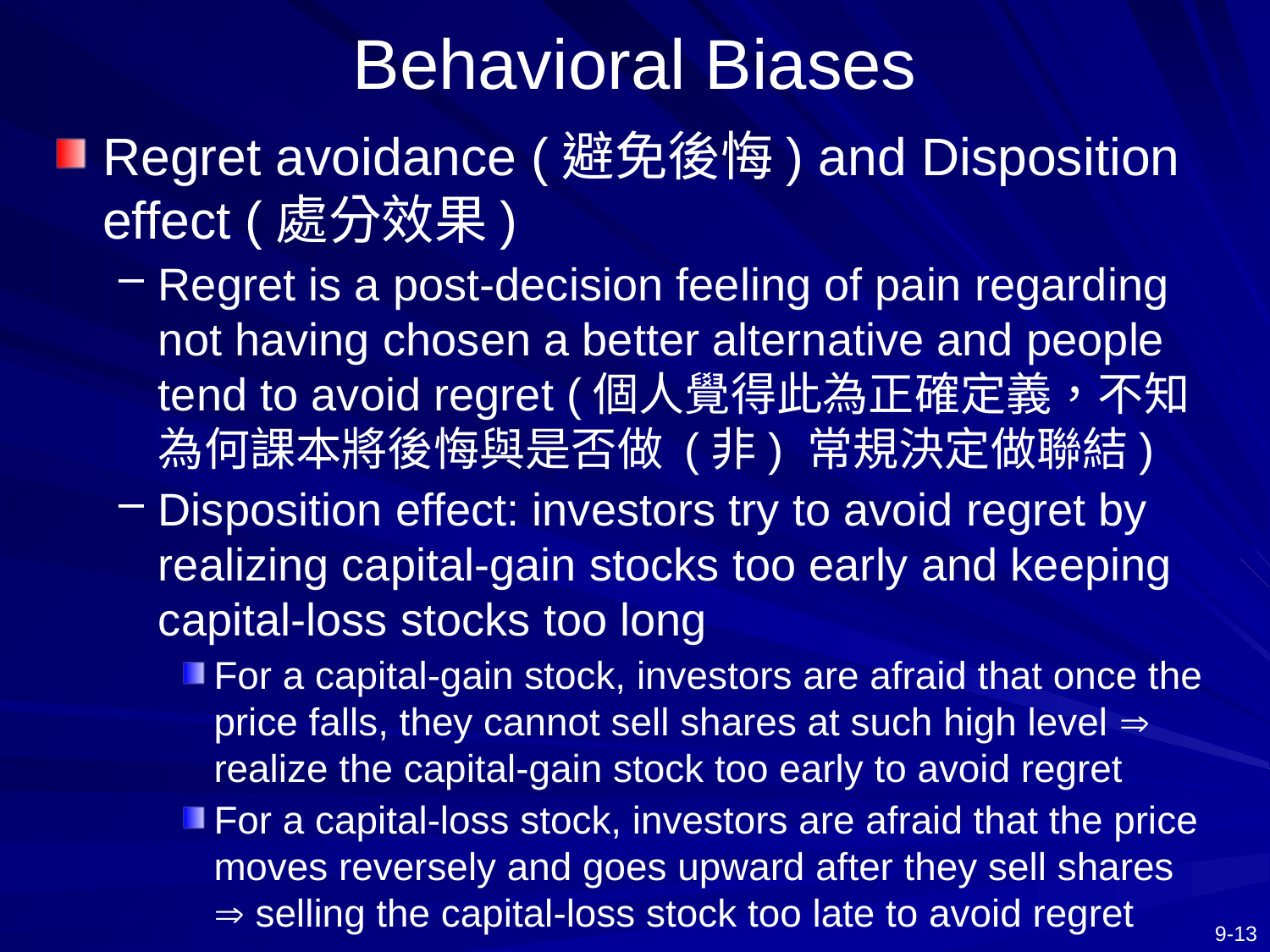

# Behavioral Biases
Regret avoidance (避免後悔) and Disposition effect (處分效果)
Regret is a post-decision feeling of pain regarding not having chosen a better alternative and people tend to avoid regret (個人覺得此為正確定義，不知為何課本將後悔與是否做 (非) 常規決定做聯結)
Disposition effect: investors try to avoid regret by realizing capital-gain stocks too early and keeping capital-loss stocks too long
For a capital-gain stock, investors are afraid that once the price falls, they cannot sell shares at such high level ⇒ realize the capital-gain stock too early to avoid regret
For a capital-loss stock, investors are afraid that the price moves reversely and goes upward after they sell shares ⇒ selling the capital-loss stock too late to avoid regret